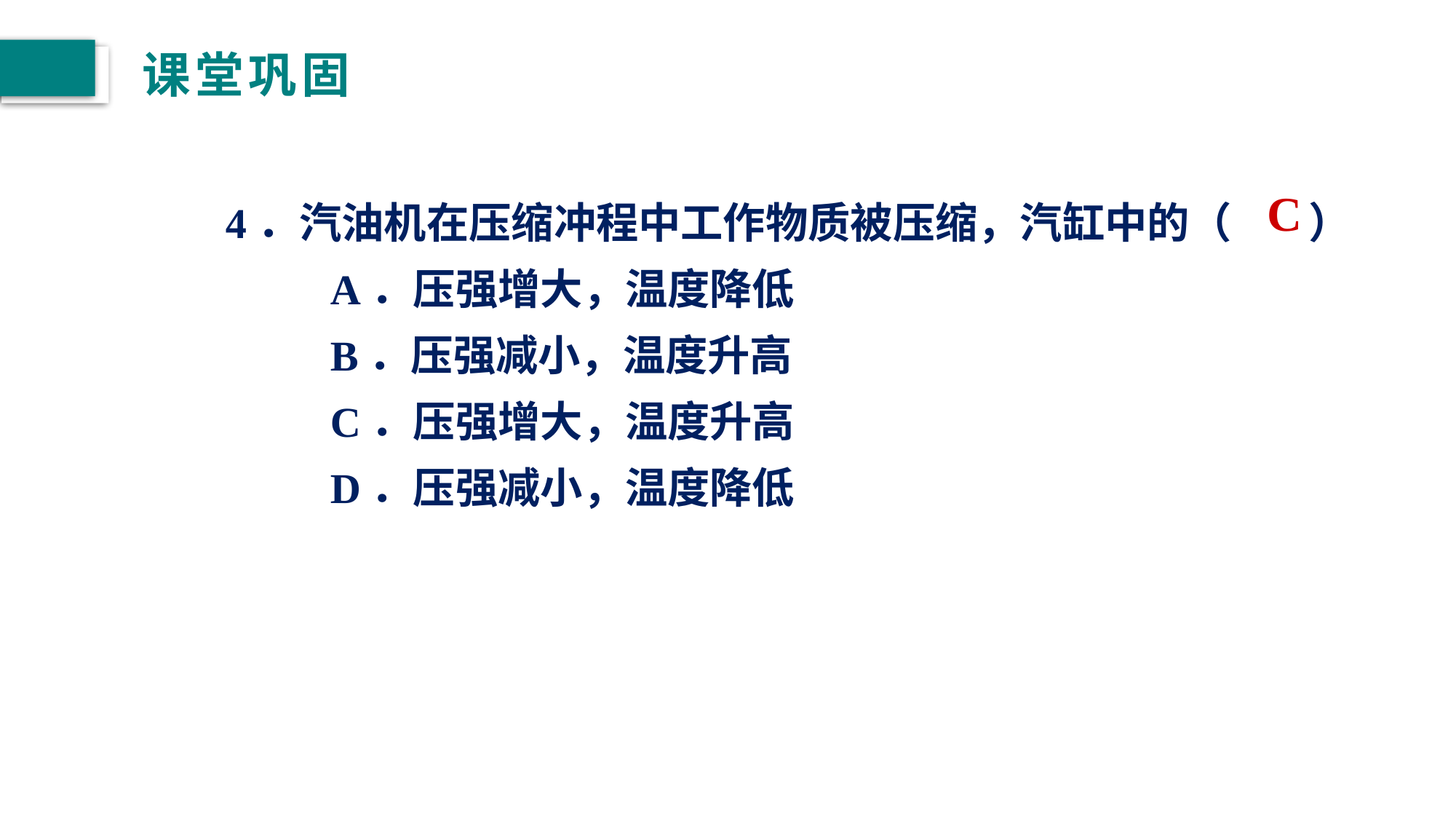

# 课堂巩固
4．汽油机在压缩冲程中工作物质被压缩，汽缸中的（        ）
　 　A．压强增大，温度降低
　　 B．压强减小，温度升高
　　 C．压强增大，温度升高
　　 D．压强减小，温度降低
C